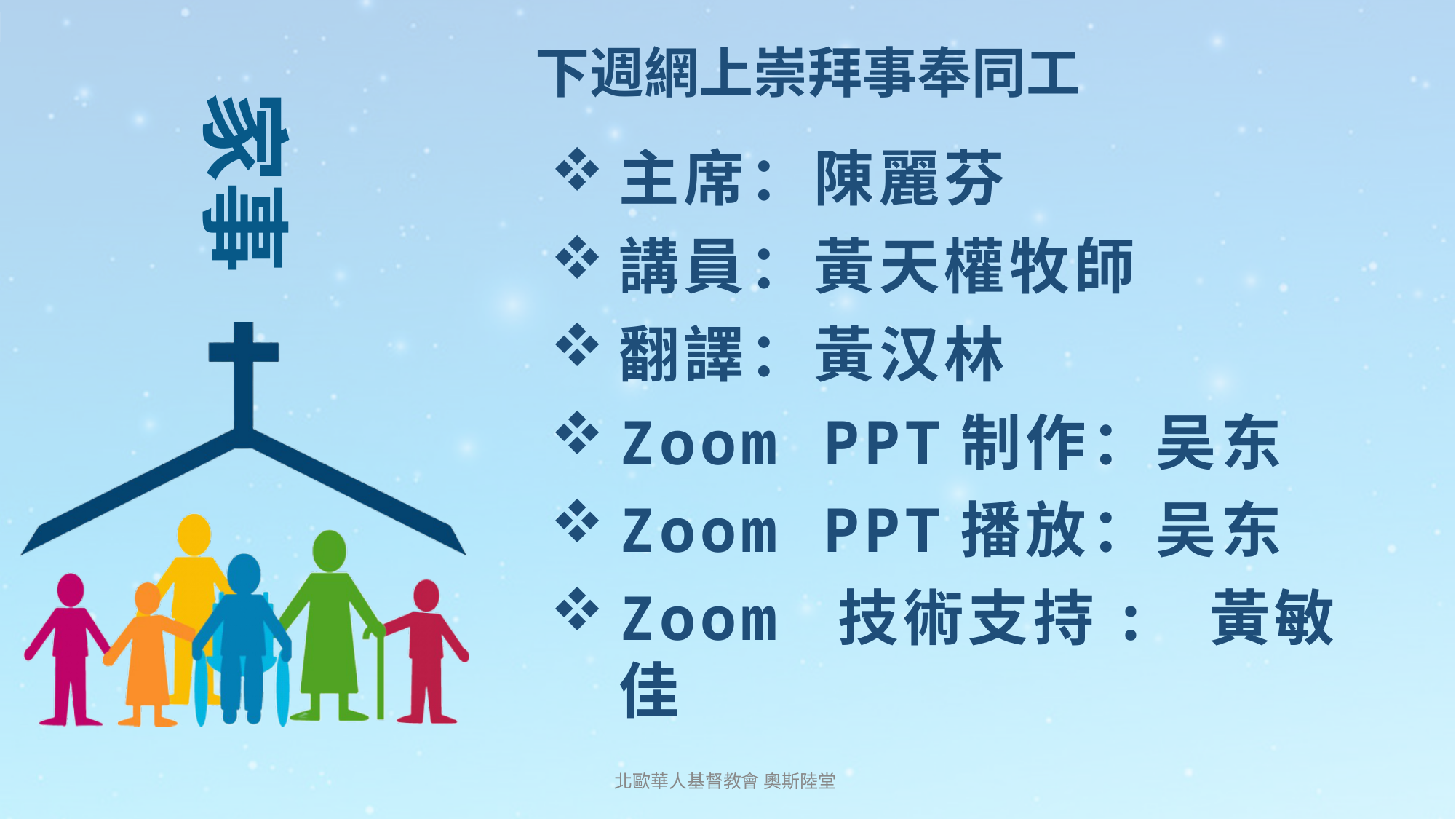

下週網上崇拜事奉同工
主席：陳麗芬
講員：黃天權牧師
翻譯：黃汉林
Zoom PPT制作：吴东
Zoom PPT播放：吴东
Zoom 技術支持: 黃敏佳
北歐華人基督教會 奧斯陸堂